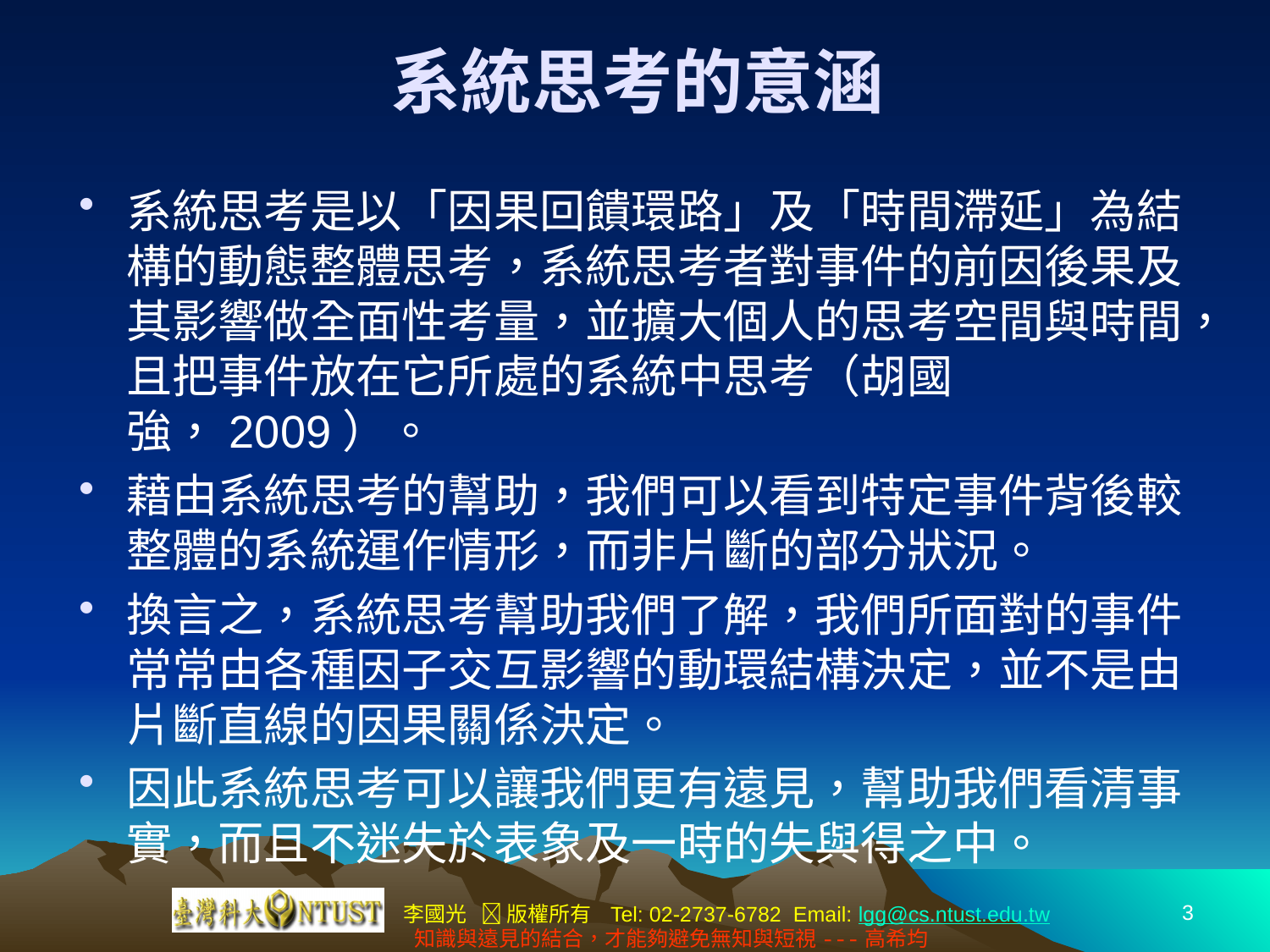

# 系統思考的意涵
系統思考是以「因果回饋環路」及「時間滯延」為結構的動態整體思考，系統思考者對事件的前因後果及其影響做全面性考量，並擴大個人的思考空間與時間，且把事件放在它所處的系統中思考（胡國強，2009）。
藉由系統思考的幫助，我們可以看到特定事件背後較整體的系統運作情形，而非片斷的部分狀況。
換言之，系統思考幫助我們了解，我們所面對的事件常常由各種因子交互影響的動環結構決定，並不是由片斷直線的因果關係決定。
因此系統思考可以讓我們更有遠見，幫助我們看清事實，而且不迷失於表象及一時的失與得之中。
3